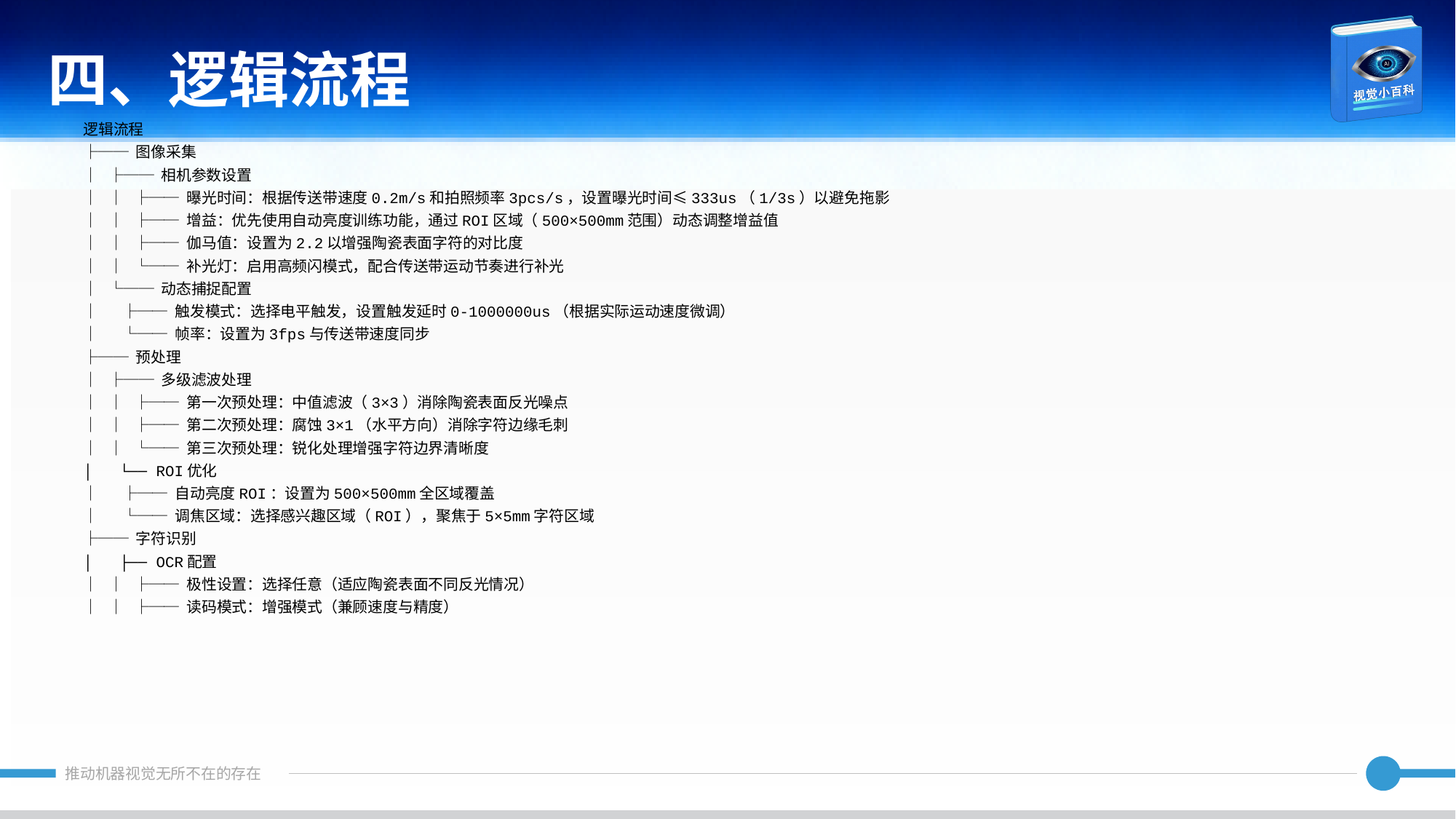

四、逻辑流程

逻辑流程
├── 图像采集
│   ├── 相机参数设置
│   │   ├── 曝光时间：根据传送带速度0.2m/s和拍照频率3pcs/s，设置曝光时间≤333us（1/3s）以避免拖影
│   │   ├── 增益：优先使用自动亮度训练功能，通过ROI区域（500×500mm范围）动态调整增益值
│   │   ├── 伽马值：设置为2.2以增强陶瓷表面字符的对比度
│   │   └── 补光灯：启用高频闪模式，配合传送带运动节奏进行补光
│   └── 动态捕捉配置
│       ├── 触发模式：选择电平触发，设置触发延时0-1000000us（根据实际运动速度微调）
│       └── 帧率：设置为3fps与传送带速度同步
├── 预处理
│   ├── 多级滤波处理
│   │   ├── 第一次预处理：中值滤波（3×3）消除陶瓷表面反光噪点
│   │   ├── 第二次预处理：腐蚀3×1（水平方向）消除字符边缘毛刺
│   │   └── 第三次预处理：锐化处理增强字符边界清晰度
│   └── ROI优化
│       ├── 自动亮度ROI：设置为500×500mm全区域覆盖
│       └── 调焦区域：选择感兴趣区域（ROI），聚焦于5×5mm字符区域
├── 字符识别
│   ├── OCR配置
│   │   ├── 极性设置：选择任意（适应陶瓷表面不同反光情况）
│   │   ├── 读码模式：增强模式（兼顾速度与精度）
8